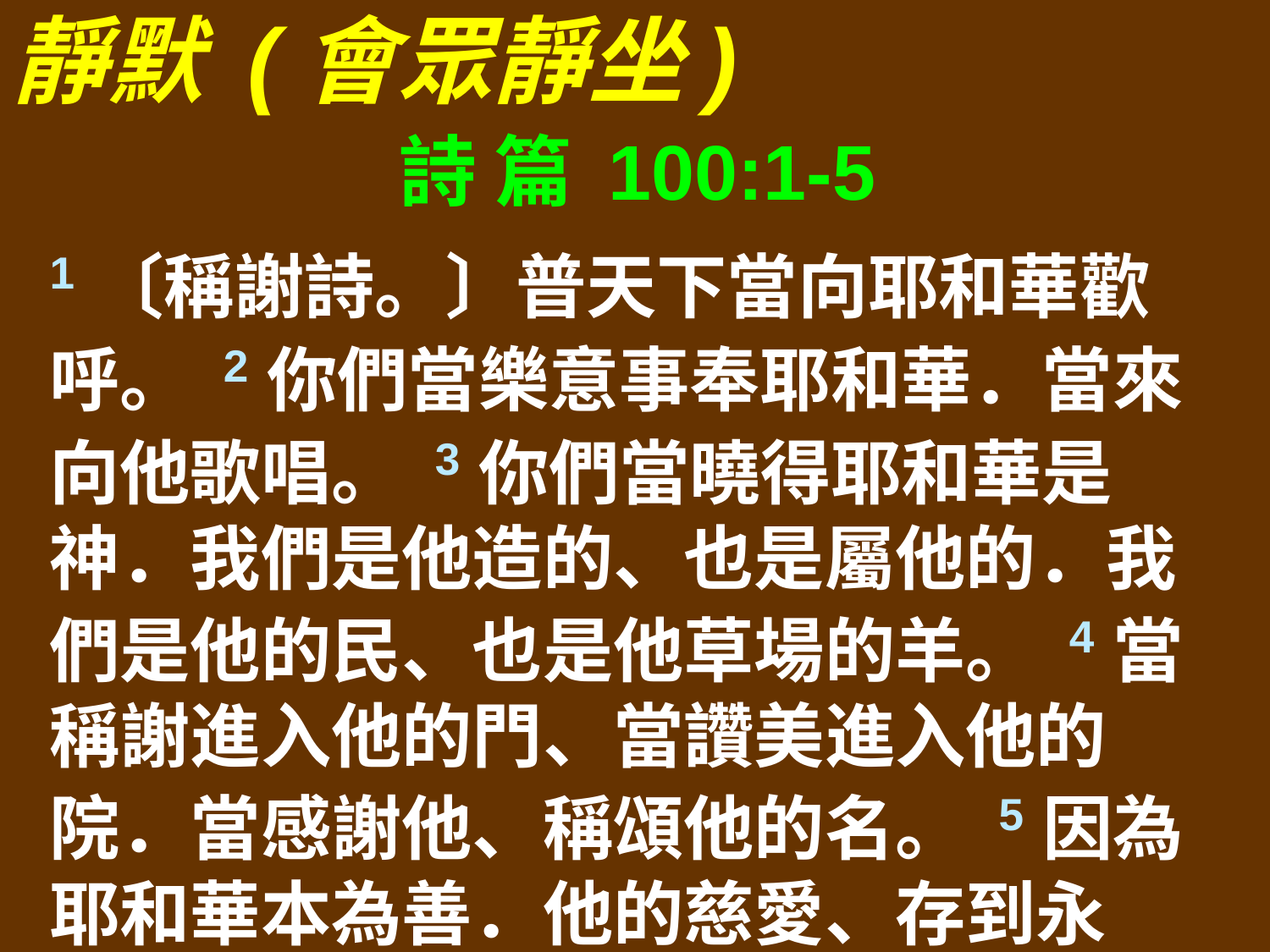

靜默 (會眾靜坐)
詩 篇 100:1-5
1〔稱謝詩。〕普天下當向耶和華歡呼。 2你們當樂意事奉耶和華．當來向他歌唱。 3你們當曉得耶和華是　神．我們是他造的、也是屬他的．我們是他的民、也是他草場的羊。 4當稱謝進入他的門、當讚美進入他的院．當感謝他、稱頌他的名。 5因為耶和華本為善．他的慈愛、存到永遠、他的信實、直到萬代。